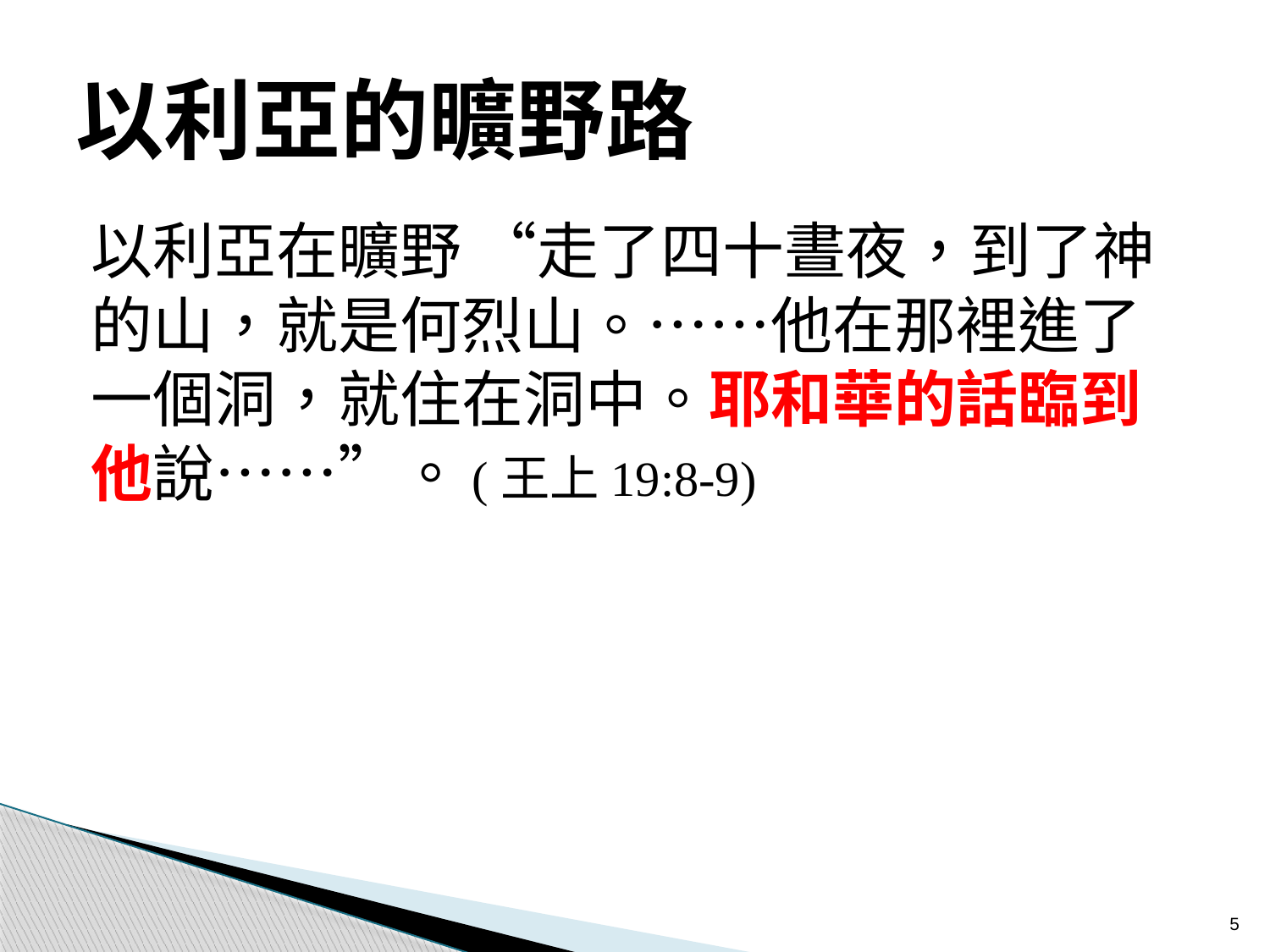

# 以利亞的曠野路
以利亞在曠野 “走了四十晝夜，到了神的山，就是何烈山。……他在那裡進了一個洞，就住在洞中。耶和華的話臨到他說……”。	(王上19:8-9)
5